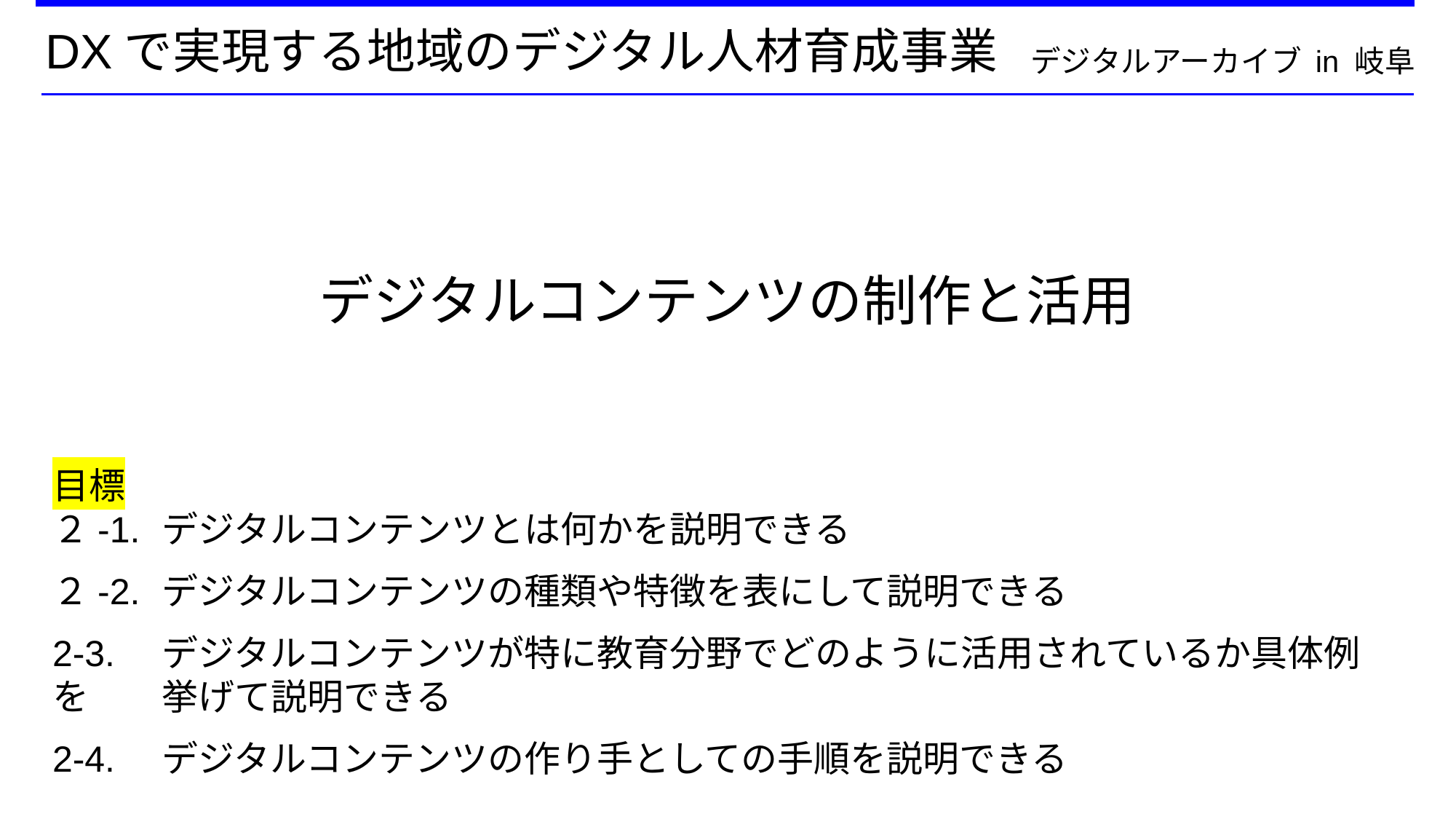

DXで実現する地域のデジタル人材育成事業
デジタルアーカイブ in 岐阜
デジタルコンテンツの制作と活用
目標
２-1.	デジタルコンテンツとは何かを説明できる

２-2.	デジタルコンテンツの種類や特徴を表にして説明できる

2-3.	デジタルコンテンツが特に教育分野でどのように活用されているか具体例を	挙げて説明できる

2-4.	デジタルコンテンツの作り手としての手順を説明できる